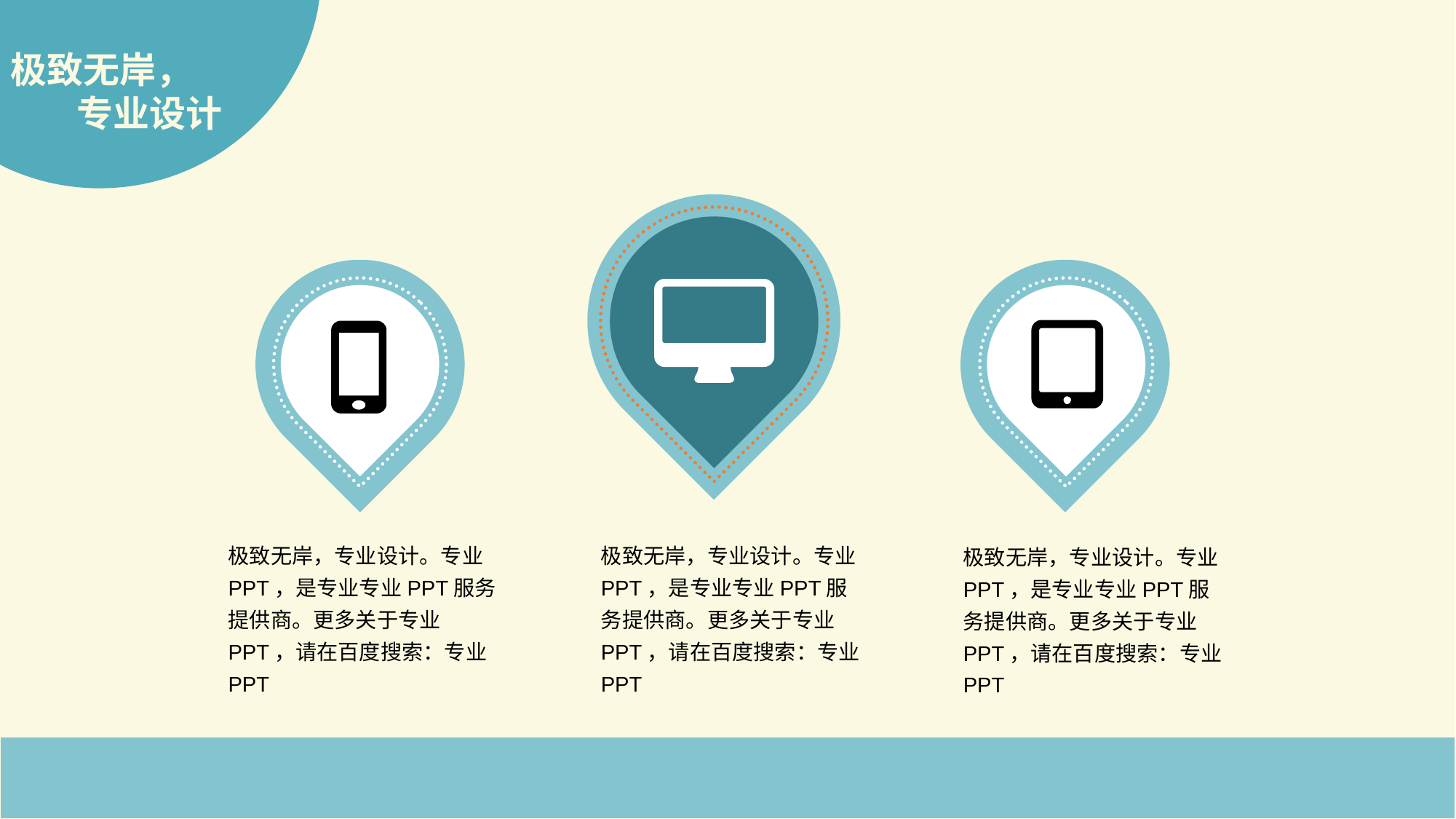

极致无岸，
       专业设计

极致无岸，专业设计。专业PPT，是专业专业PPT服务提供商。更多关于专业PPT，请在百度搜索：专业PPT

极致无岸，专业设计。专业PPT，是专业专业PPT服务提供商。更多关于专业PPT，请在百度搜索：专业PPT

极致无岸，专业设计。专业PPT，是专业专业PPT服务提供商。更多关于专业PPT，请在百度搜索：专业PPT